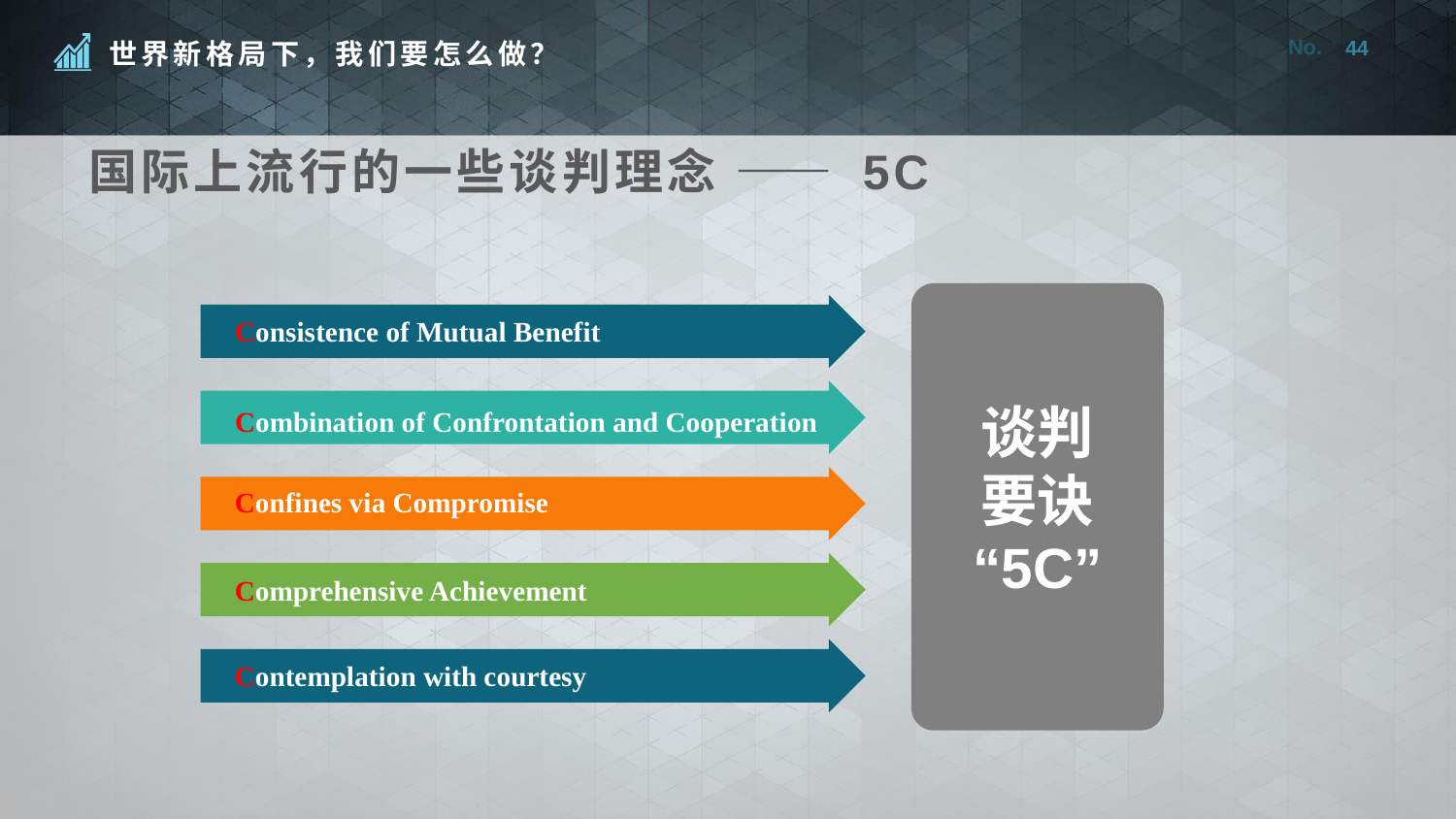

44
国际上流行的一些谈判理念 —— 5C

Consistence of Mutual Benefit

谈判
要诀
“5C”

Combination of Confrontation and Cooperation

Confines via Compromise

Comprehensive Achievement

Contemplation with courtesy